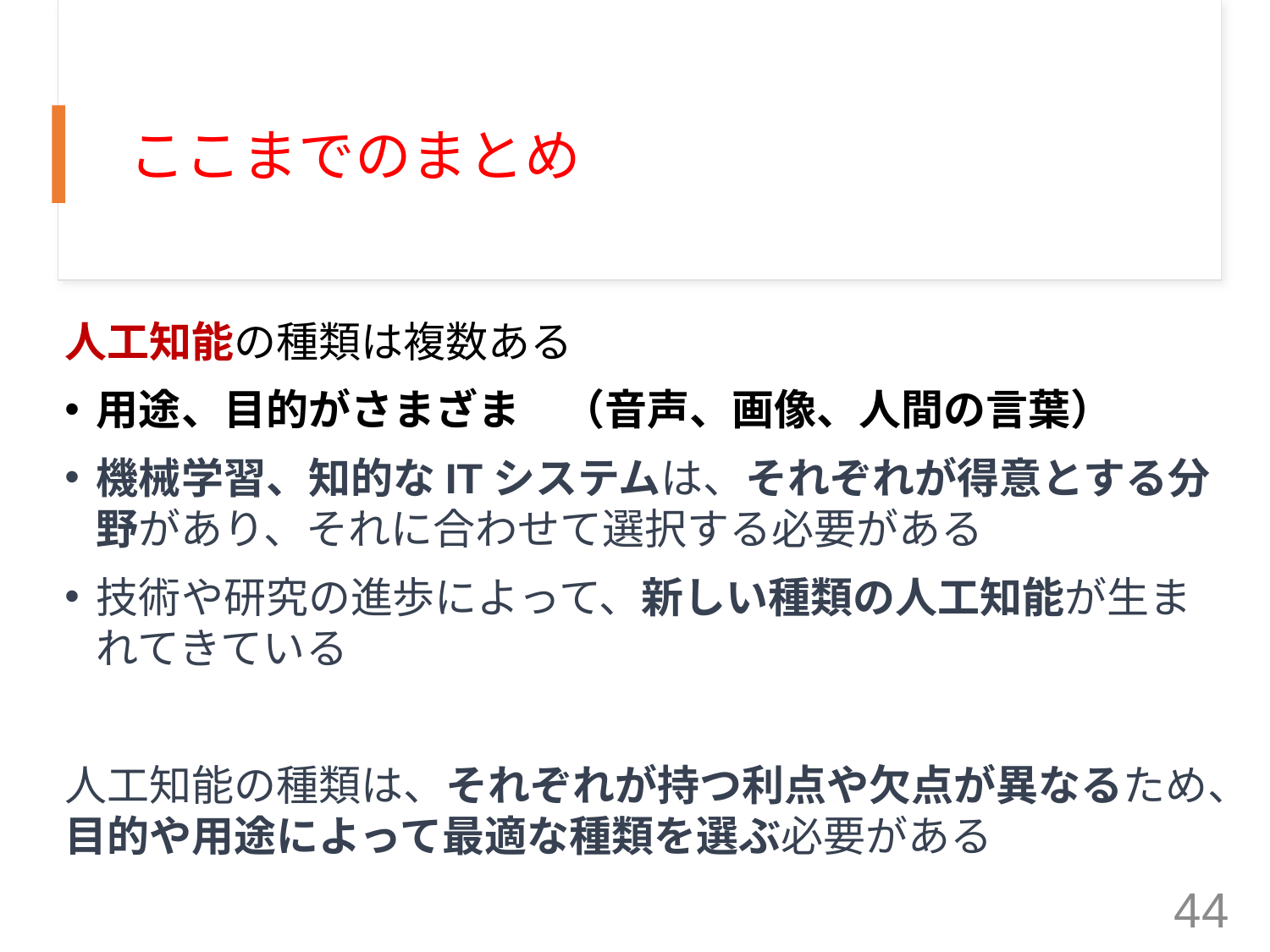

# ここまでのまとめ

人工知能の種類は複数ある
用途、目的がさまざま　（音声、画像、人間の言葉）
機械学習、知的なITシステムは、それぞれが得意とする分野があり、それに合わせて選択する必要がある
技術や研究の進歩によって、新しい種類の人工知能が生まれてきている

人工知能の種類は、それぞれが持つ利点や欠点が異なるため、目的や用途によって最適な種類を選ぶ必要がある
44